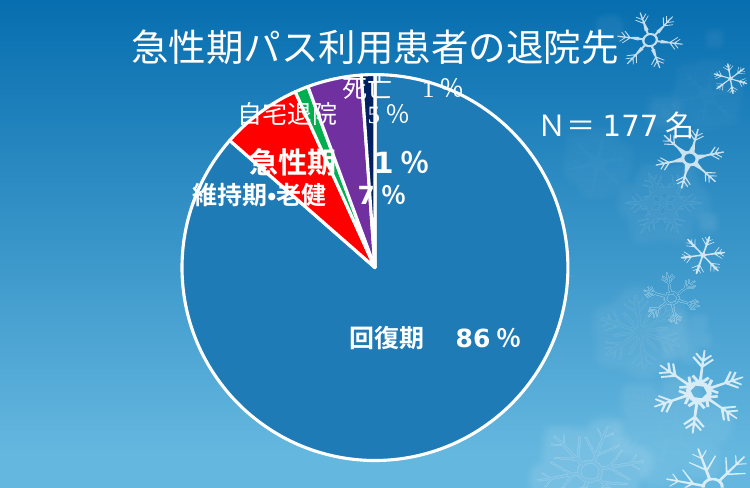

# 急性期パス利用患者の退院先

### Chart

| Category |  |
|---|---|
Ｎ＝177名
急性期　1％
維持期・老健　7％
回復期　86％